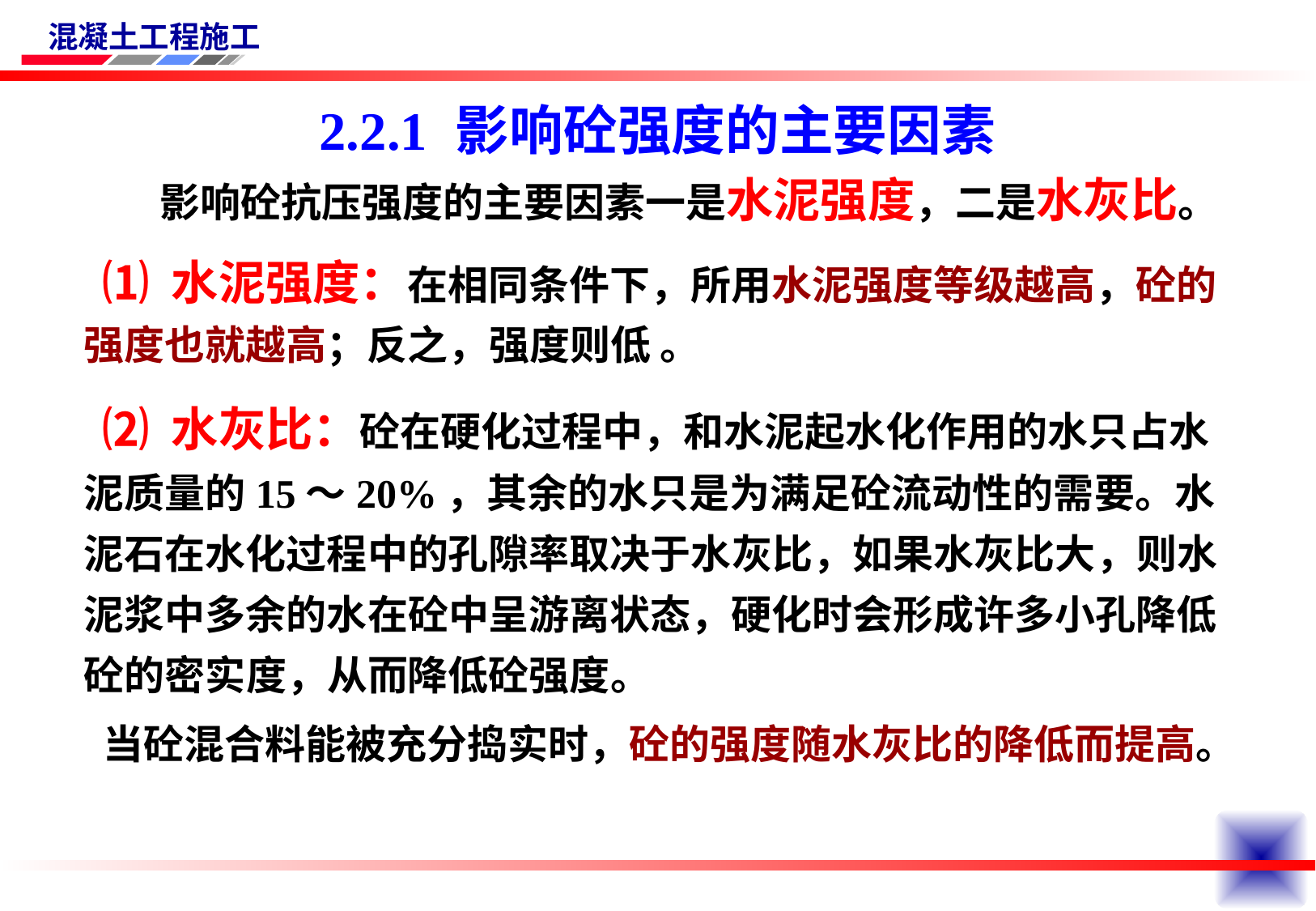

# 2.2.1 影响砼强度的主要因素
影响砼抗压强度的主要因素一是水泥强度，二是水灰比。
       ⑴ 水泥强度：在相同条件下，所用水泥强度等级越高，砼的强度也就越高；反之，强度则低 。
       ⑵ 水灰比：砼在硬化过程中，和水泥起水化作用的水只占水泥质量的15～20%，其余的水只是为满足砼流动性的需要。水泥石在水化过程中的孔隙率取决于水灰比，如果水灰比大，则水泥浆中多余的水在砼中呈游离状态，硬化时会形成许多小孔降低砼的密实度，从而降低砼强度。
      当砼混合料能被充分捣实时，砼的强度随水灰比的降低而提高。